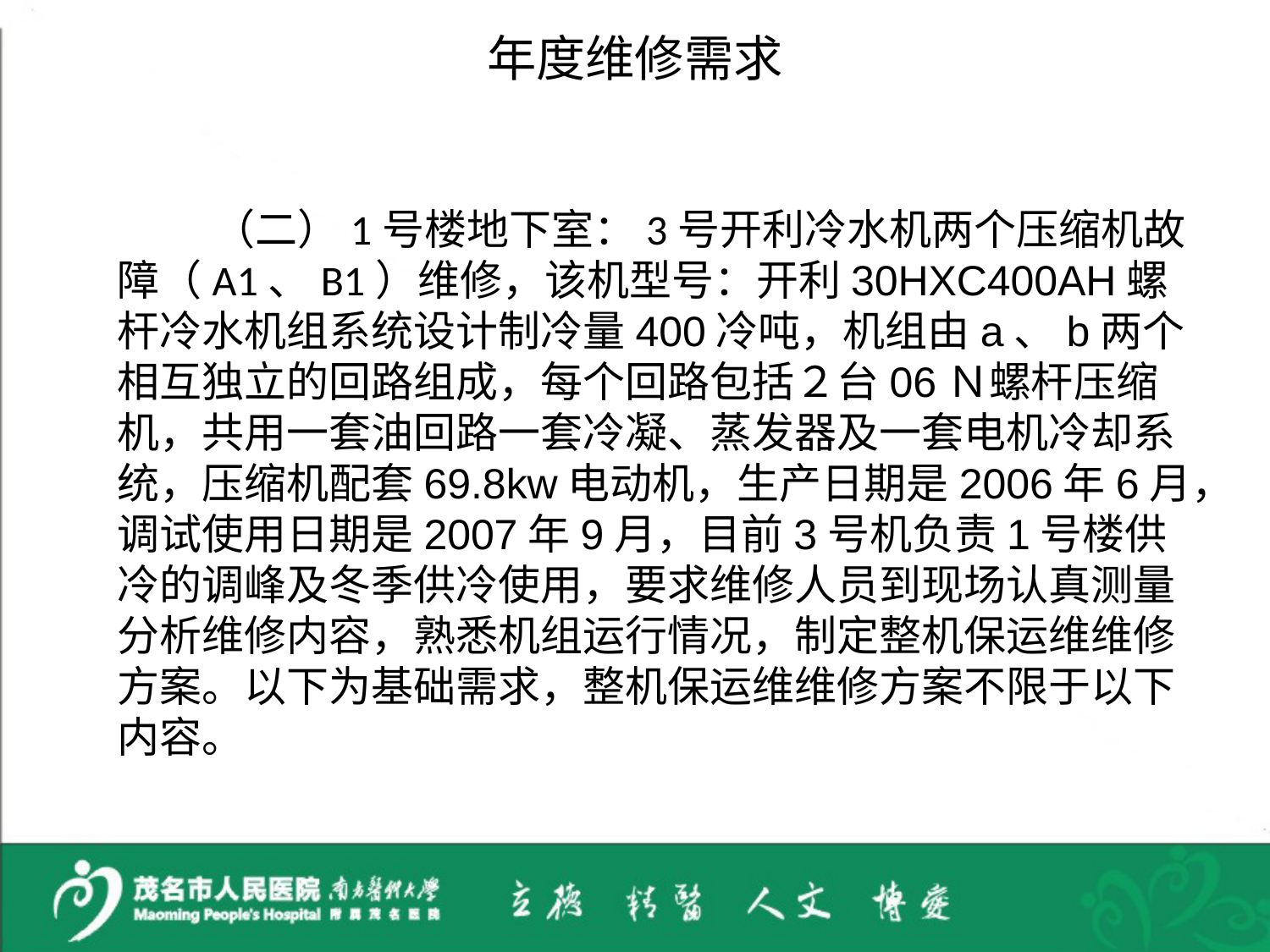

# 年度维修需求
         （二）1号楼地下室：3号开利冷水机两个压缩机故障（A1、B1）维修，该机型号：开利30HXC400AH螺杆冷水机组系统设计制冷量400冷吨，机组由a、b两个相互独立的回路组成，每个回路包括２台06Ｎ螺杆压缩机，共用一套油回路一套冷凝、蒸发器及一套电机冷却系统，压缩机配套69.8kw电动机，生产日期是2006年6月，调试使用日期是2007年9月，目前3号机负责1号楼供冷的调峰及冬季供冷使用，要求维修人员到现场认真测量分析维修内容，熟悉机组运行情况，制定整机保运维维修方案。以下为基础需求，整机保运维维修方案不限于以下内容。